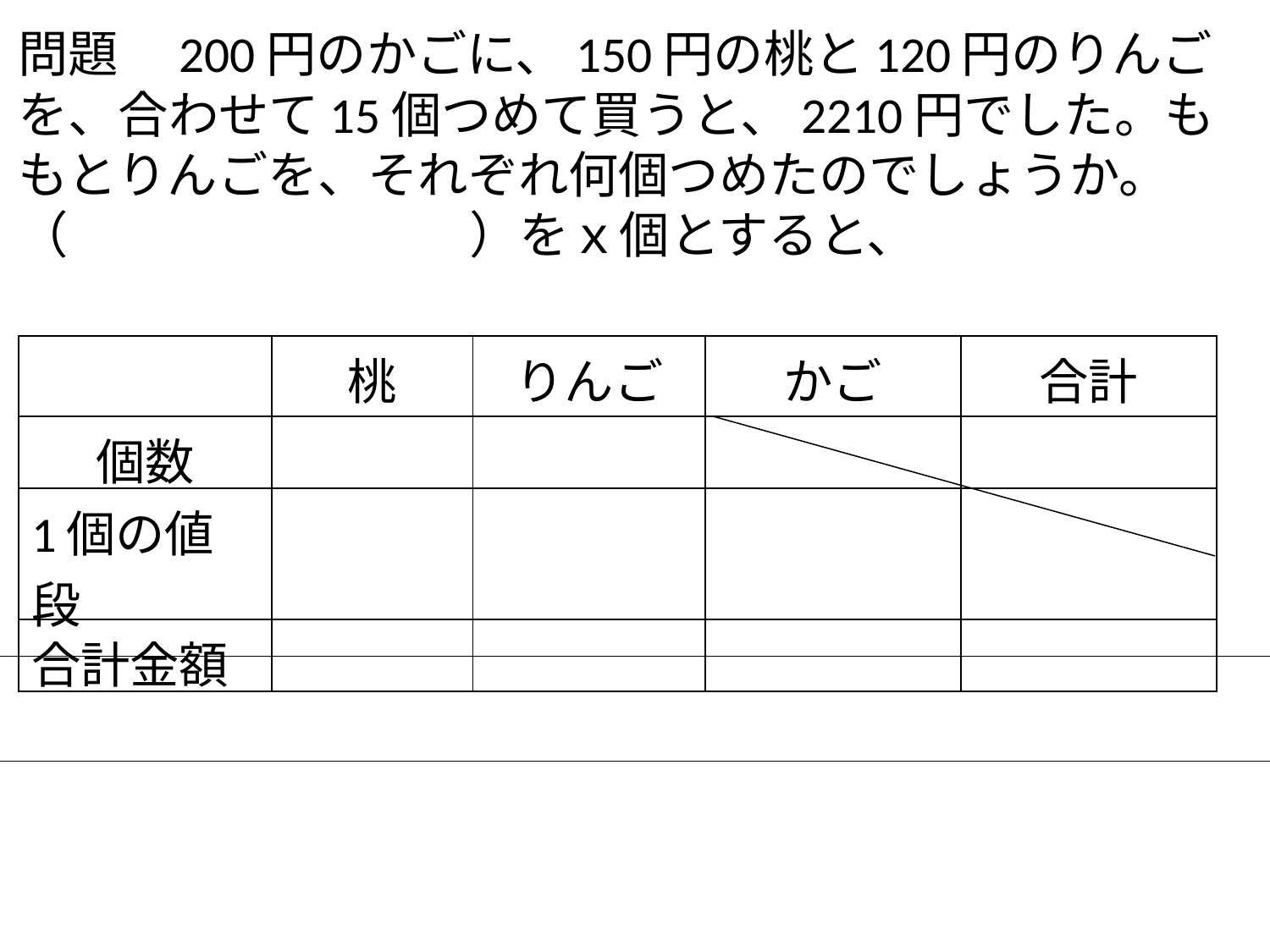

# 問題　200円のかごに、150円の桃と120円のりんごを、合わせて15個つめて買うと、2210円でした。ももとりんごを、それぞれ何個つめたのでしょうか。 （　　　　　　　　）をｘ個とすると、
|  | 桃 | りんご | かご | 合計 |
| --- | --- | --- | --- | --- |
| 個数 |  |  |  |  |
| 1個の値段 |  |  |  |  |
| 合計金額 |  |  |  |  |
式（　　　　　　　　　　　　　　　　　　　　）